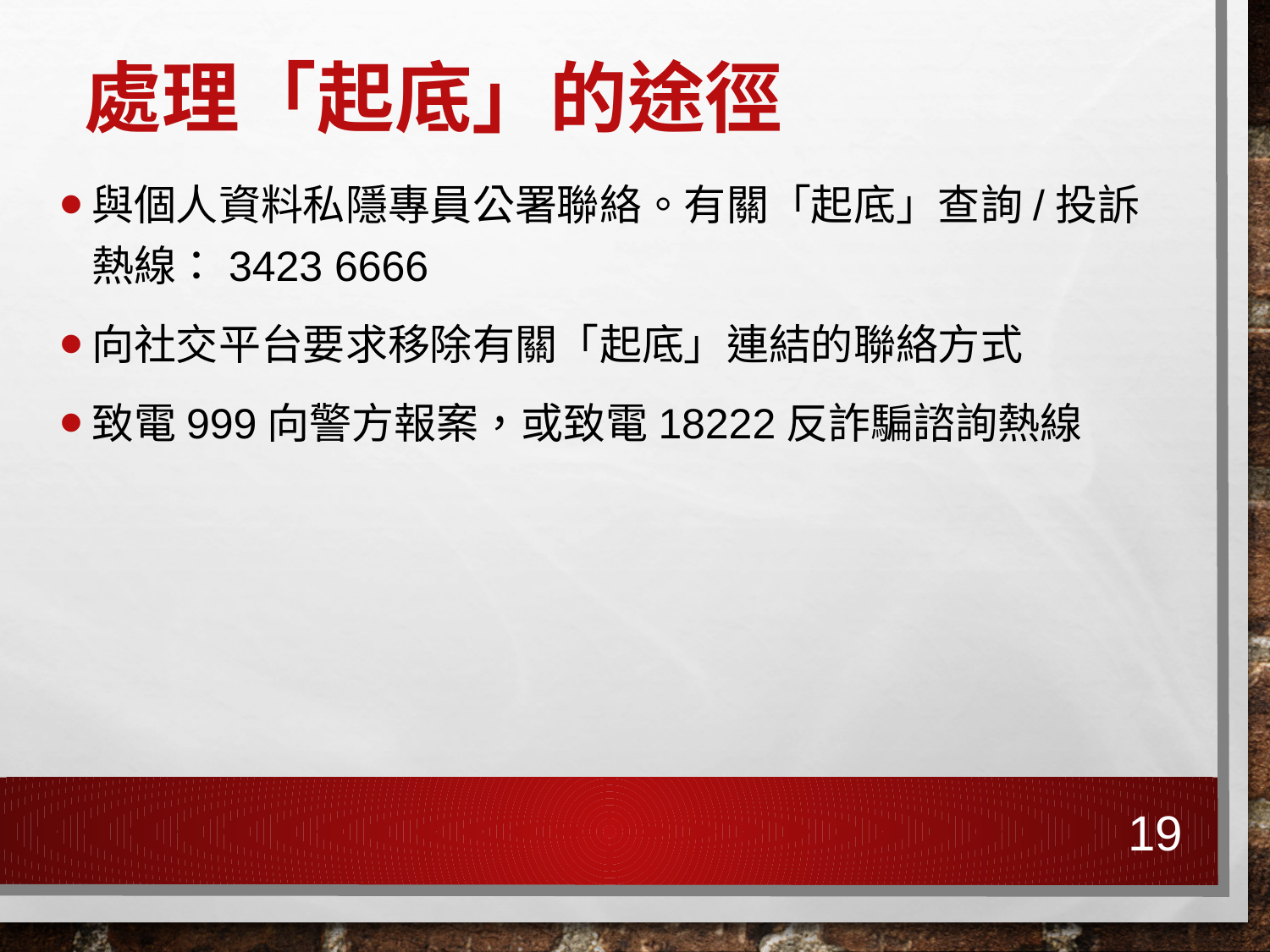

# 處理「起底」的途徑
與個人資料私隱專員公署聯絡。有關「起底」查詢/投訴熱線：3423 6666
向社交平台要求移除有關「起底」連結的聯絡方式
致電999向警方報案，或致電18222反詐騙諮詢熱線
19